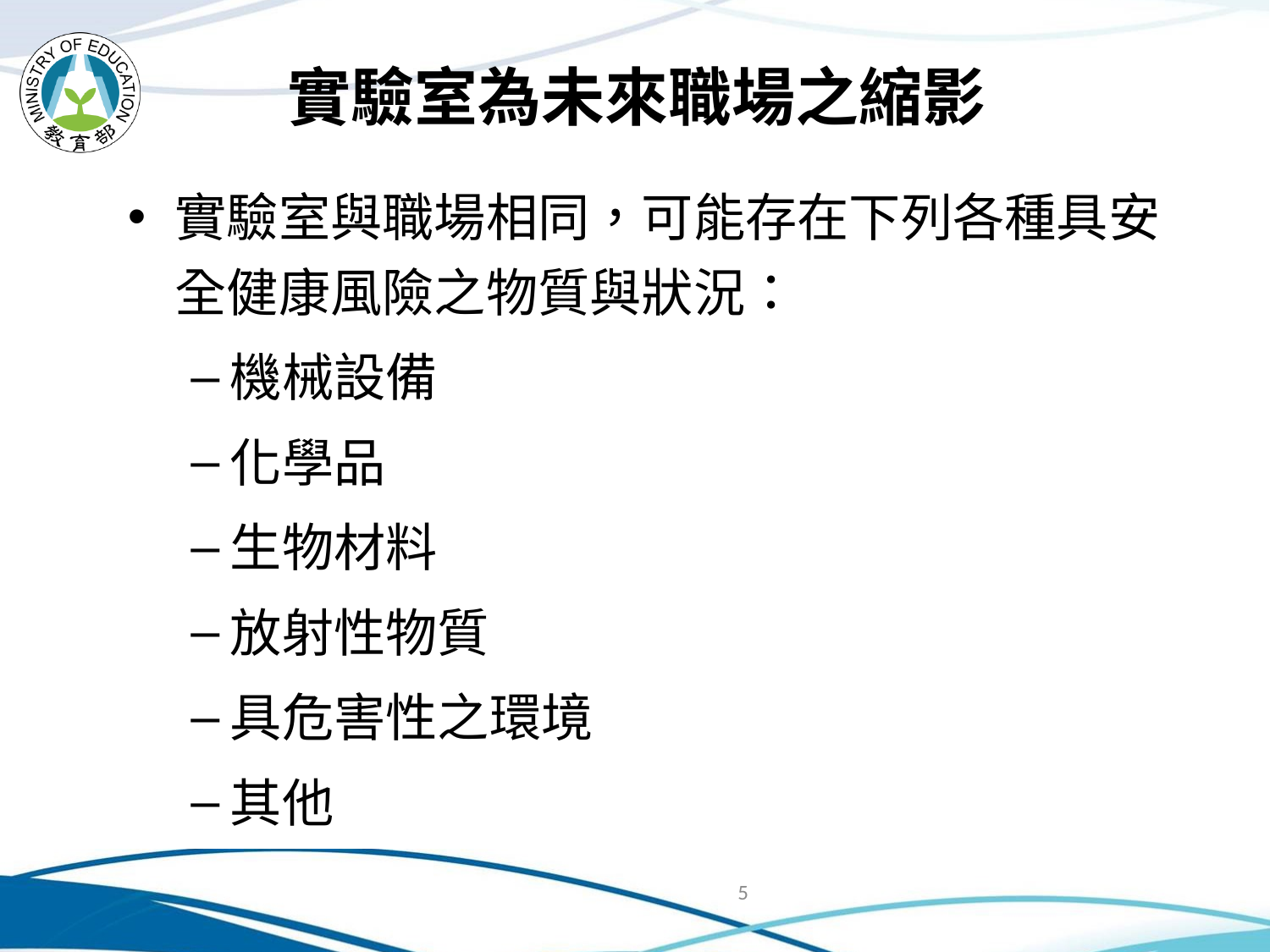

# 實驗室為未來職場之縮影
實驗室與職場相同，可能存在下列各種具安全健康風險之物質與狀況：
機械設備
化學品
生物材料
放射性物質
具危害性之環境
其他

5